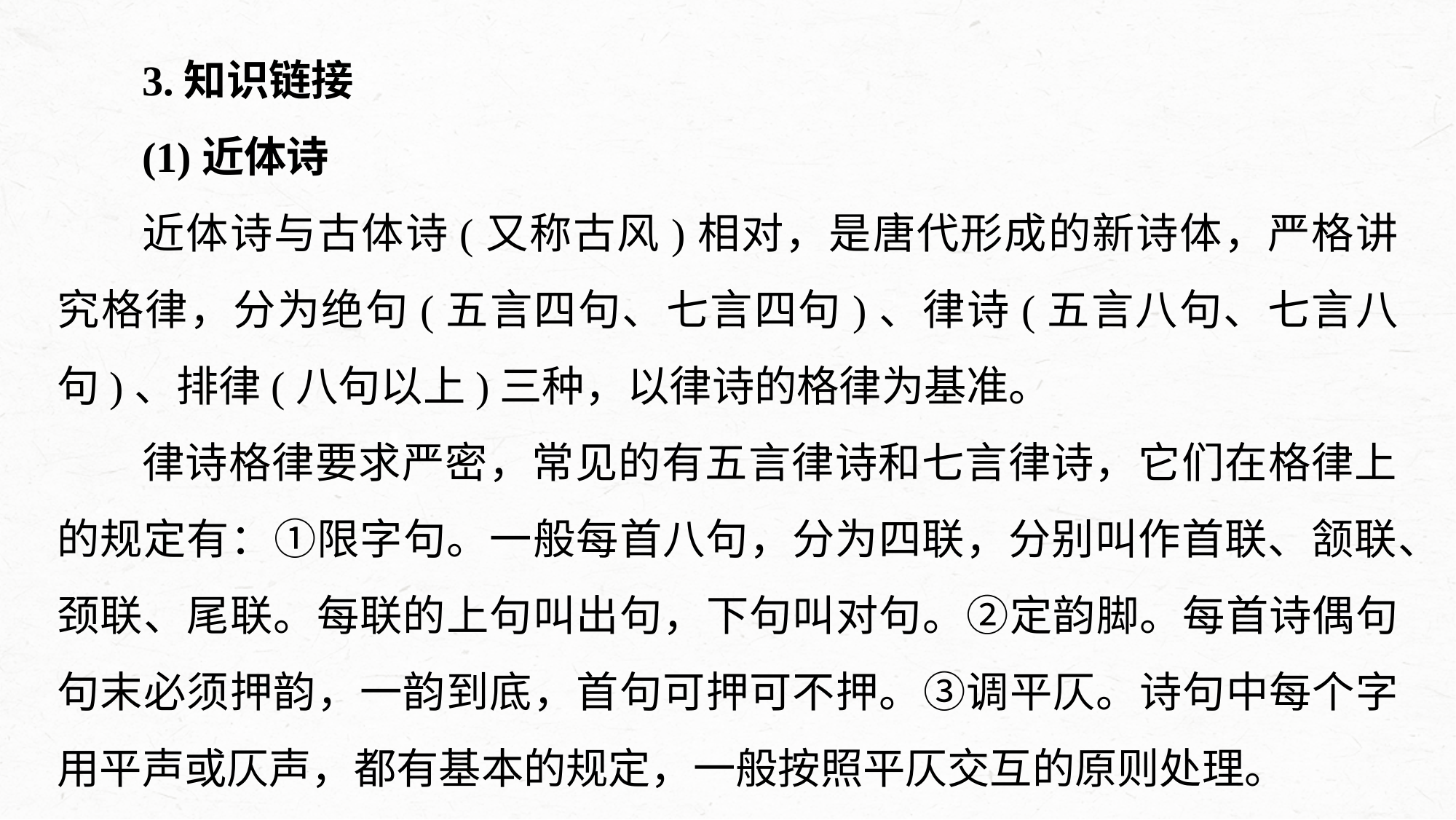

3.知识链接
(1)近体诗
近体诗与古体诗(又称古风)相对，是唐代形成的新诗体，严格讲究格律，分为绝句(五言四句、七言四句)、律诗(五言八句、七言八句)、排律(八句以上)三种，以律诗的格律为基准。
律诗格律要求严密，常见的有五言律诗和七言律诗，它们在格律上的规定有：①限字句。一般每首八句，分为四联，分别叫作首联、颔联、颈联、尾联。每联的上句叫出句，下句叫对句。②定韵脚。每首诗偶句句末必须押韵，一韵到底，首句可押可不押。③调平仄。诗句中每个字用平声或仄声，都有基本的规定，一般按照平仄交互的原则处理。